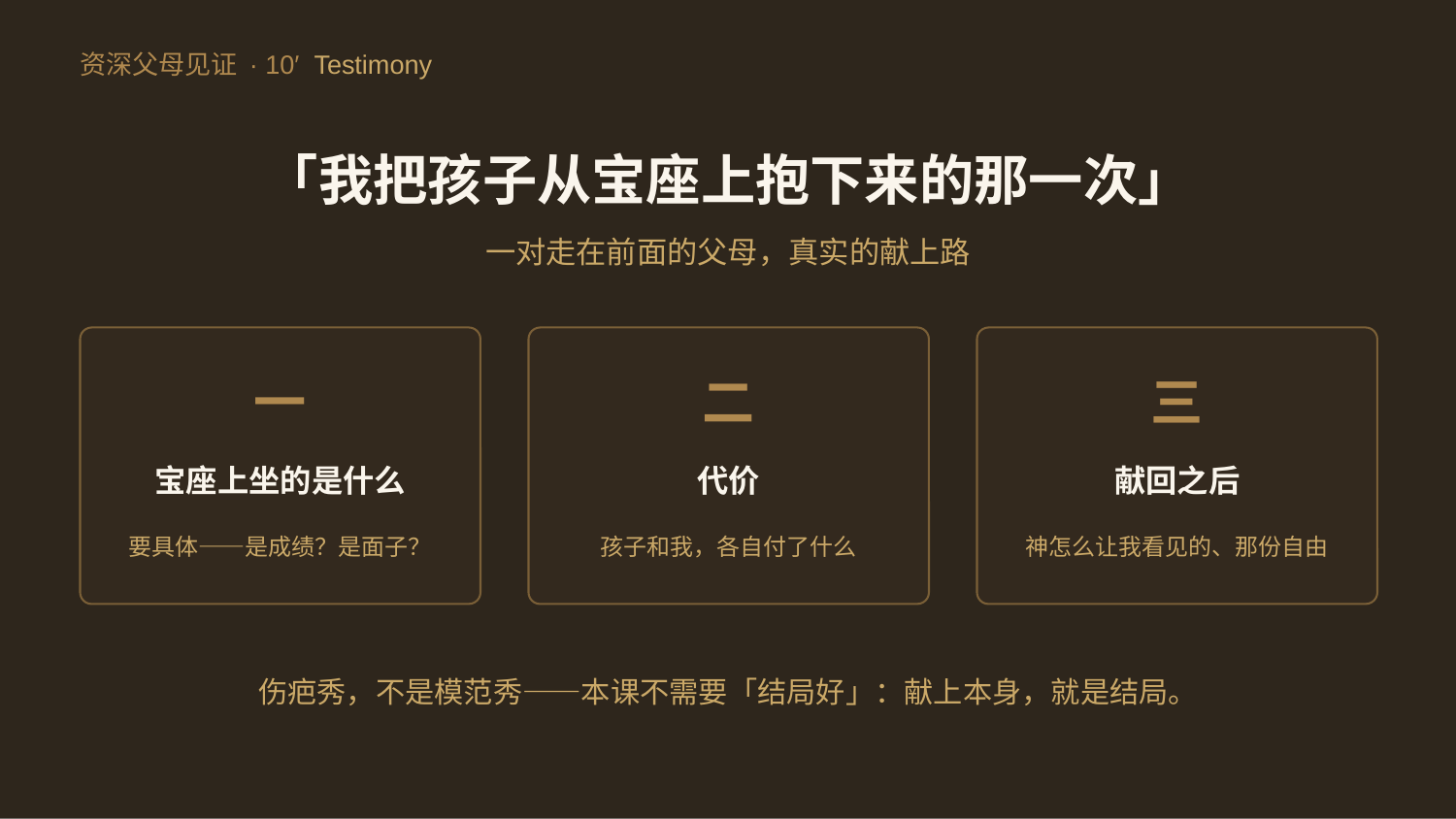

资深父母见证 · 10′  Testimony
「我把孩子从宝座上抱下来的那一次」
一对走在前面的父母，真实的献上路

一
二
三
宝座上坐的是什么
代价
献回之后
要具体——是成绩？是面子？
孩子和我，各自付了什么
神怎么让我看见的、那份自由
伤疤秀，不是模范秀——本课不需要「结局好」：献上本身，就是结局。